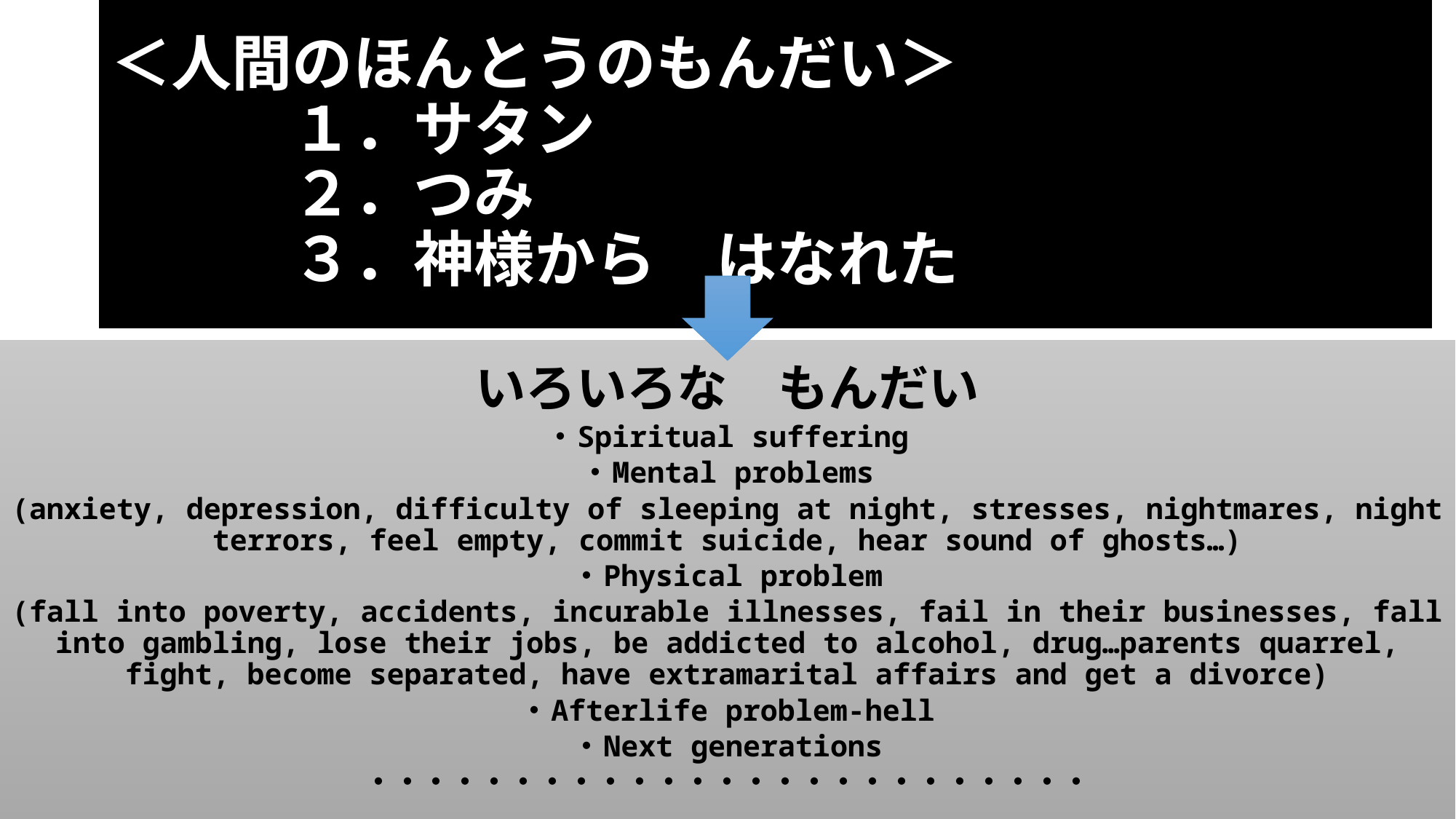

# ＜人間のほんとうのもんだい＞ 　　　１．サタン
　　　２．つみ
　　　３．神様から　はなれた

いろいろな　もんだい
・Spiritual suffering
・Mental problems
(anxiety, depression, difficulty of sleeping at night, stresses, nightmares, night terrors, feel empty, commit suicide, hear sound of ghosts…)
・Physical problem
(fall into poverty, accidents, incurable illnesses, fail in their businesses, fall into gambling, lose their jobs, be addicted to alcohol, drug…parents quarrel, fight, become separated, have extramarital affairs and get a divorce)
・Afterlife problem-hell
・Next generations
・・・・・・・・・・・・・・・・・・・・・・・・・